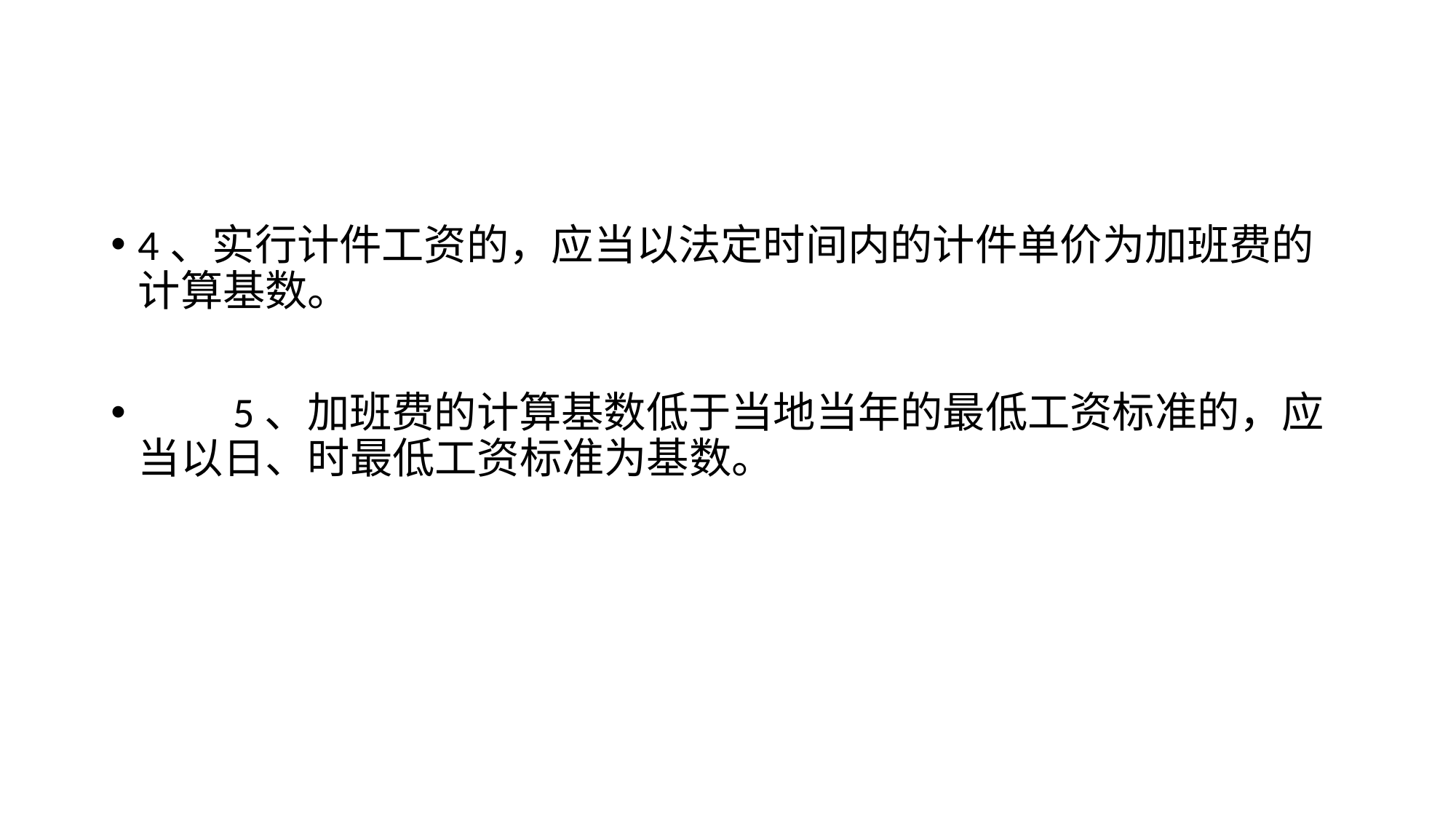

#
4、实行计件工资的，应当以法定时间内的计件单价为加班费的计算基数。

　　5、加班费的计算基数低于当地当年的最低工资标准的，应当以日、时最低工资标准为基数。